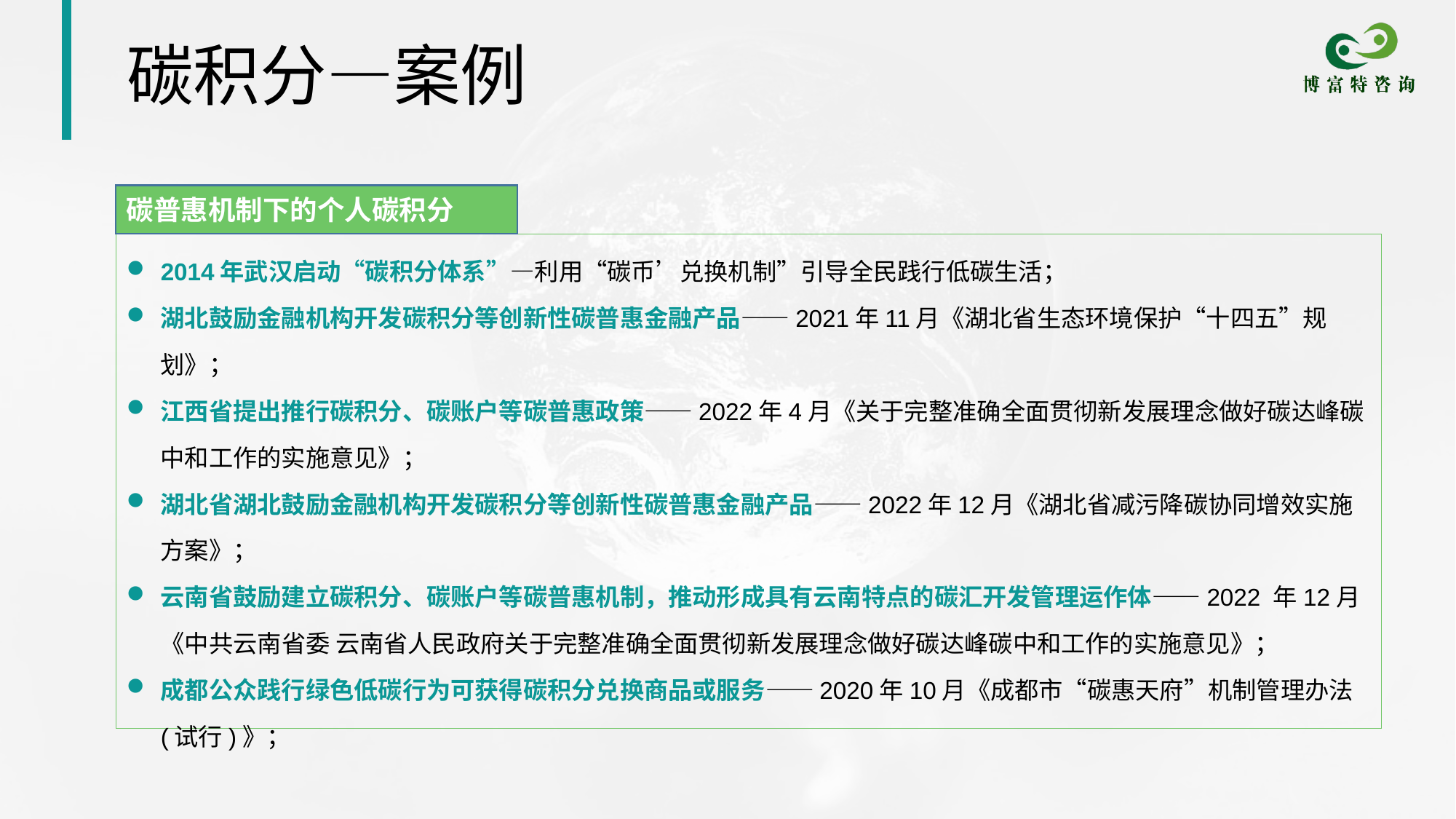

# 碳积分—案例
碳普惠机制下的个人碳积分
2014年武汉启动“碳积分体系”—利用“碳币’兑换机制”引导全民践行低碳生活；
湖北鼓励金融机构开发碳积分等创新性碳普惠金融产品——2021年11月《湖北省生态环境保护“十四五”规划》；
江西省提出推行碳积分、碳账户等碳普惠政策——2022年4月《关于完整准确全面贯彻新发展理念做好碳达峰碳中和工作的实施意见》；
湖北省湖北鼓励金融机构开发碳积分等创新性碳普惠金融产品——2022年12月《湖北省减污降碳协同增效实施方案》；
云南省鼓励建立碳积分、碳账户等碳普惠机制，推动形成具有云南特点的碳汇开发管理运作体——2022 年12月《中共云南省委 云南省人民政府关于完整准确全面贯彻新发展理念做好碳达峰碳中和工作的实施意见》；
成都公众践行绿色低碳行为可获得碳积分兑换商品或服务——2020年10月《成都市“碳惠天府”机制管理办法(试行)》；